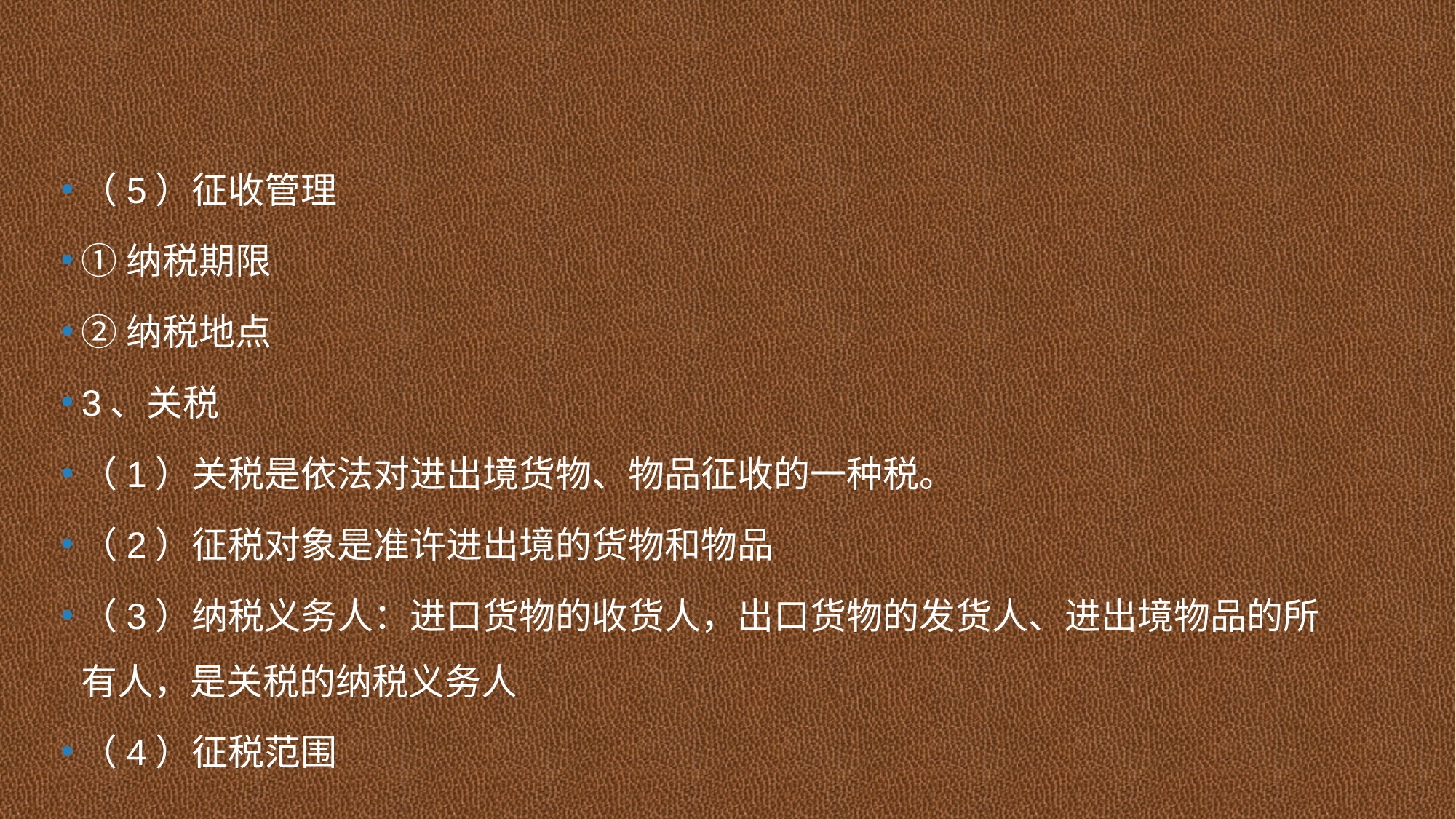

（5）征收管理
①纳税期限
②纳税地点
3、关税
（1）关税是依法对进出境货物、物品征收的一种税。
（2）征税对象是准许进出境的货物和物品
（3）纳税义务人：进口货物的收货人，出口货物的发货人、进出境物品的所有人，是关税的纳税义务人
（4）征税范围